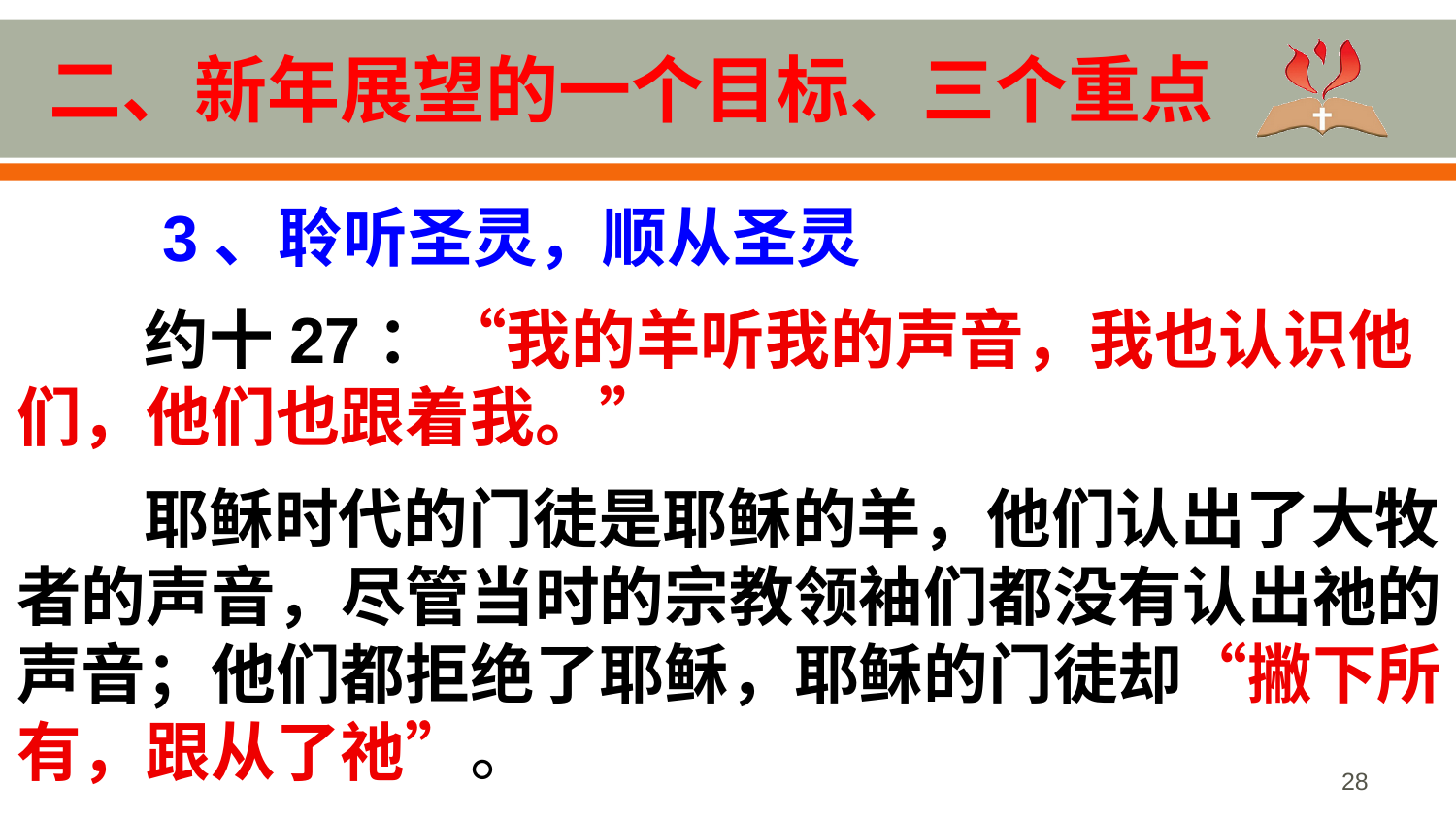

# 二、新年展望的一个目标、三个重点
	3、聆听圣灵，顺从圣灵
约十27：“我的羊听我的声音，我也认识他们，他们也跟着我。”
耶稣时代的门徒是耶稣的羊，他们认出了大牧者的声音，尽管当时的宗教领袖们都没有认出祂的声音；他们都拒绝了耶稣，耶稣的门徒却“撇下所有，跟从了祂”。

28